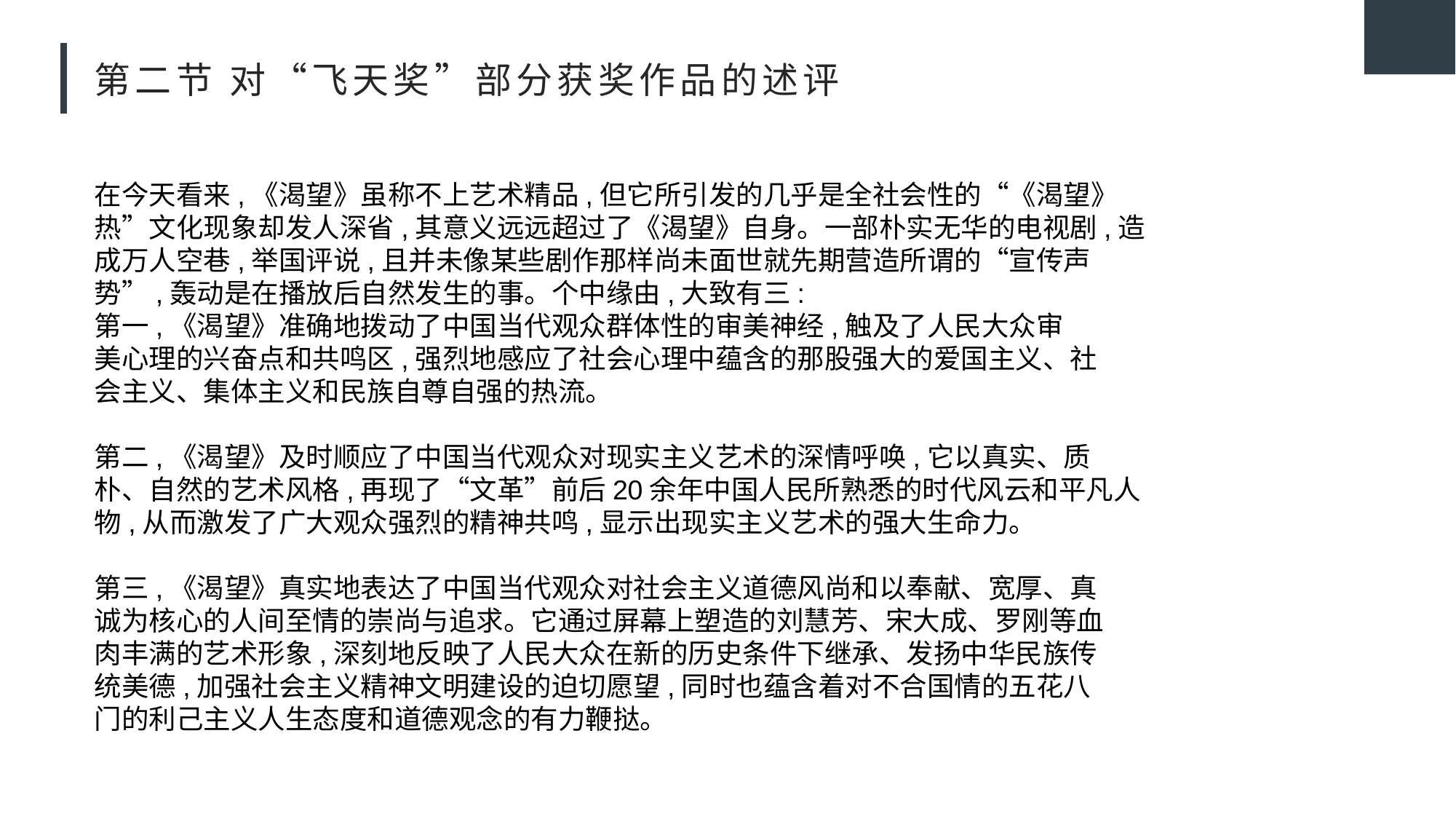

# 第二节 对“飞天奖”部分获奖作品的述评
在今天看来,《渴望》虽称不上艺术精品,但它所引发的几乎是全社会性的“《渴望》
热”文化现象却发人深省,其意义远远超过了《渴望》自身。一部朴实无华的电视剧,造
成万人空巷,举国评说,且并未像某些剧作那样尚未面世就先期营造所谓的“宣传声
势”,轰动是在播放后自然发生的事。个中缘由,大致有三:
第一,《渴望》准确地拨动了中国当代观众群体性的审美神经,触及了人民大众审
美心理的兴奋点和共鸣区,强烈地感应了社会心理中蕴含的那股强大的爱国主义、社
会主义、集体主义和民族自尊自强的热流。

第二,《渴望》及时顺应了中国当代观众对现实主义艺术的深情呼唤,它以真实、质
朴、自然的艺术风格,再现了“文革”前后20余年中国人民所熟悉的时代风云和平凡人
物,从而激发了广大观众强烈的精神共鸣,显示出现实主义艺术的强大生命力。

第三,《渴望》真实地表达了中国当代观众对社会主义道德风尚和以奉献、宽厚、真
诚为核心的人间至情的崇尚与追求。它通过屏幕上塑造的刘慧芳、宋大成、罗刚等血
肉丰满的艺术形象,深刻地反映了人民大众在新的历史条件下继承、发扬中华民族传
统美德,加强社会主义精神文明建设的迫切愿望,同时也蕴含着对不合国情的五花八
门的利己主义人生态度和道德观念的有力鞭挞。